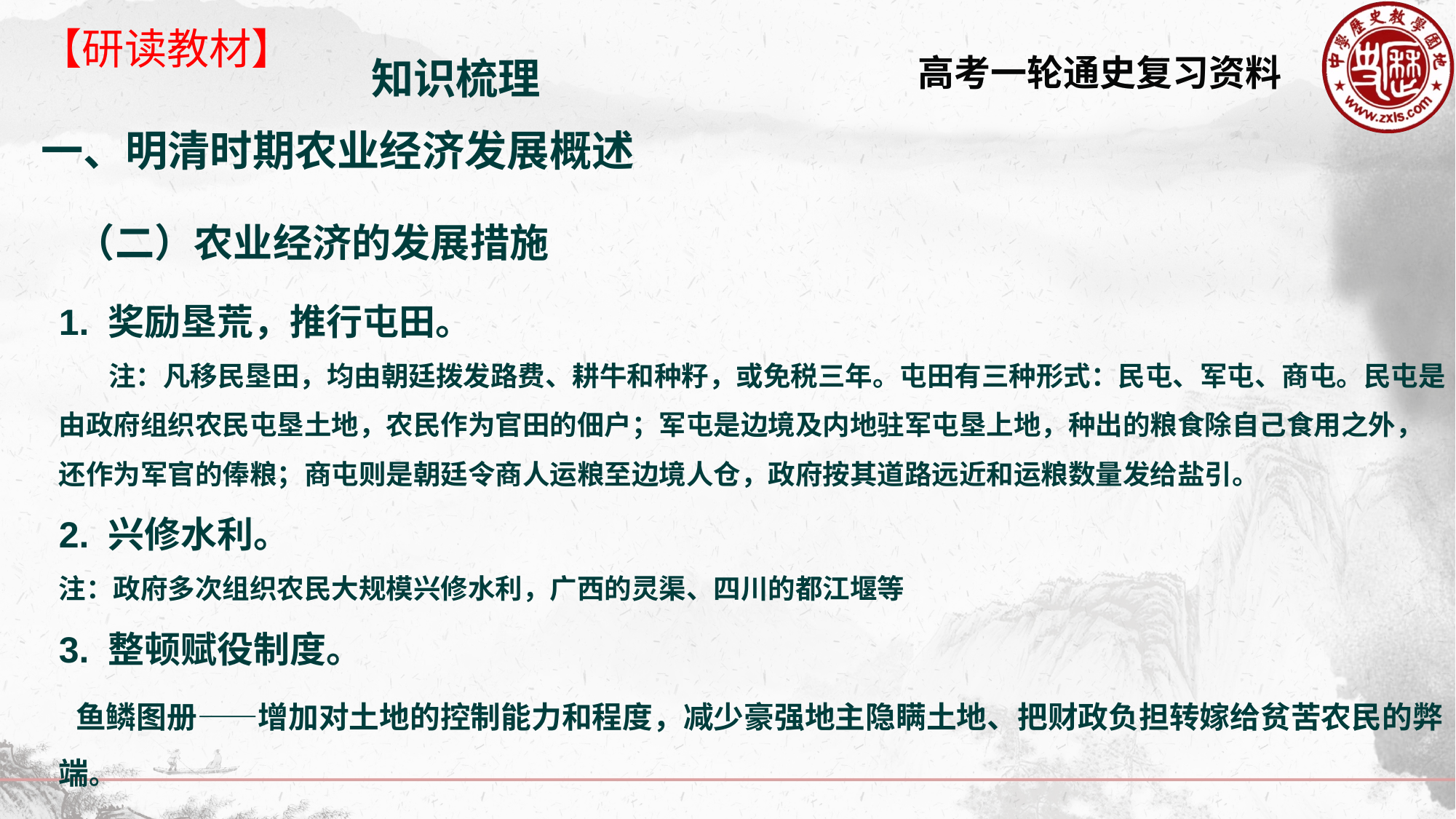

【研读教材】
知识梳理
一、明清时期农业经济发展概述
（二）农业经济的发展措施
1. 奖励垦荒，推行屯田。
       注：凡移民垦田，均由朝廷拨发路费、耕牛和种籽，或免税三年。屯田有三种形式：民屯、军屯、商屯。民屯是由政府组织农民屯垦土地，农民作为官田的佃户；军屯是边境及内地驻军屯垦上地，种出的粮食除自己食用之外，还作为军官的俸粮；商屯则是朝廷令商人运粮至边境人仓，政府按其道路远近和运粮数量发给盐引。
2. 兴修水利。
注：政府多次组织农民大规模兴修水利，广西的灵渠、四川的都江堰等
3. 整顿赋役制度。
 鱼鳞图册——增加对土地的控制能力和程度，减少豪强地主隐瞒土地、把财政负担转嫁给贫苦农民的弊端。